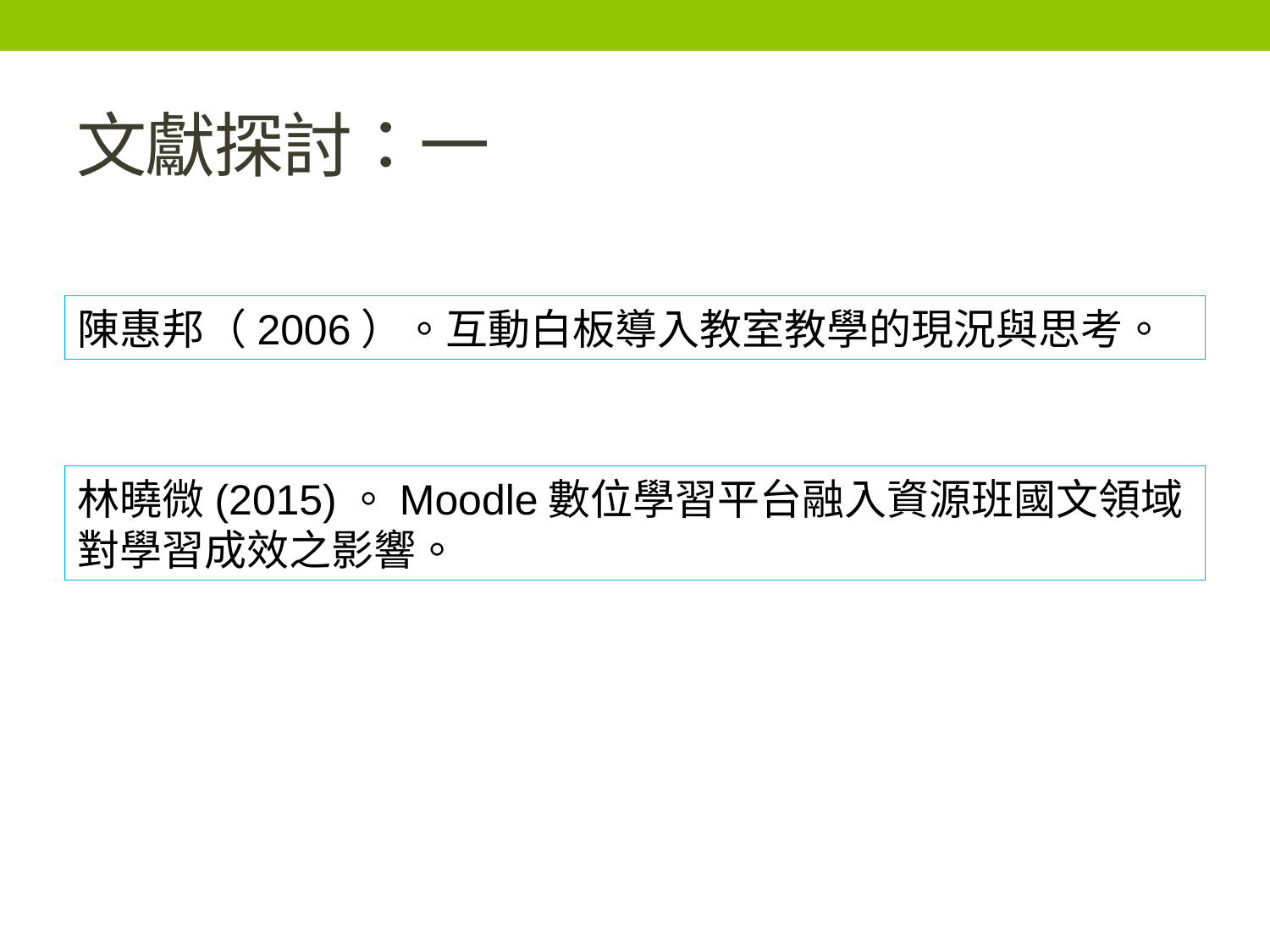

# 文獻探討：一
陳惠邦（2006）。互動白板導入教室教學的現況與思考。
林曉微(2015)。Moodle數位學習平台融入資源班國文領域對學習成效之影響。